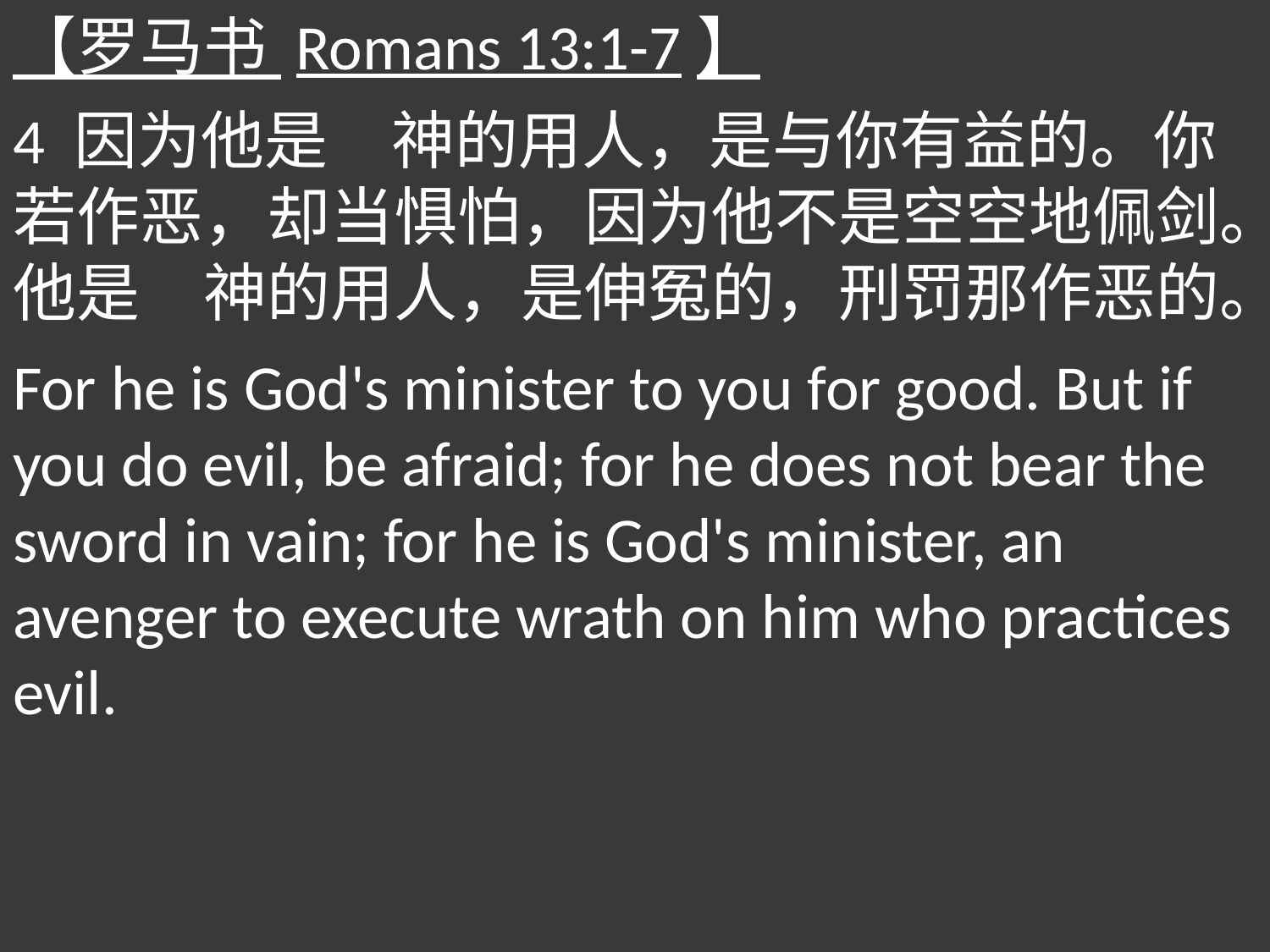

【罗马书 Romans 13:1-7】
4 因为他是　神的用人，是与你有益的。你若作恶，却当惧怕，因为他不是空空地佩剑。他是　神的用人，是伸冤的，刑罚那作恶的。
For he is God's minister to you for good. But if you do evil, be afraid; for he does not bear the sword in vain; for he is God's minister, an avenger to execute wrath on him who practices evil.